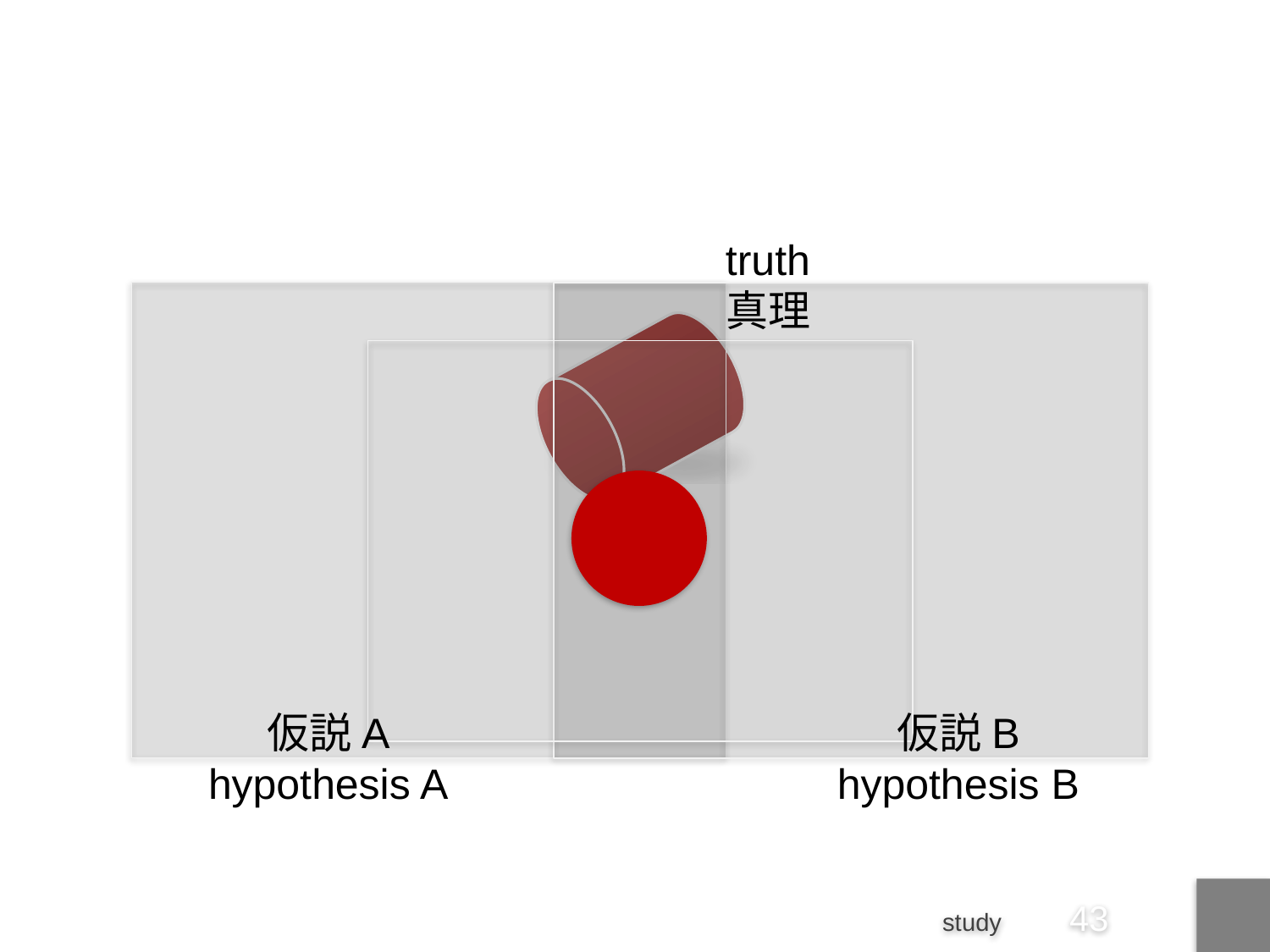

truth
真理

仮説A
hypothesis A
仮説B
hypothesis B